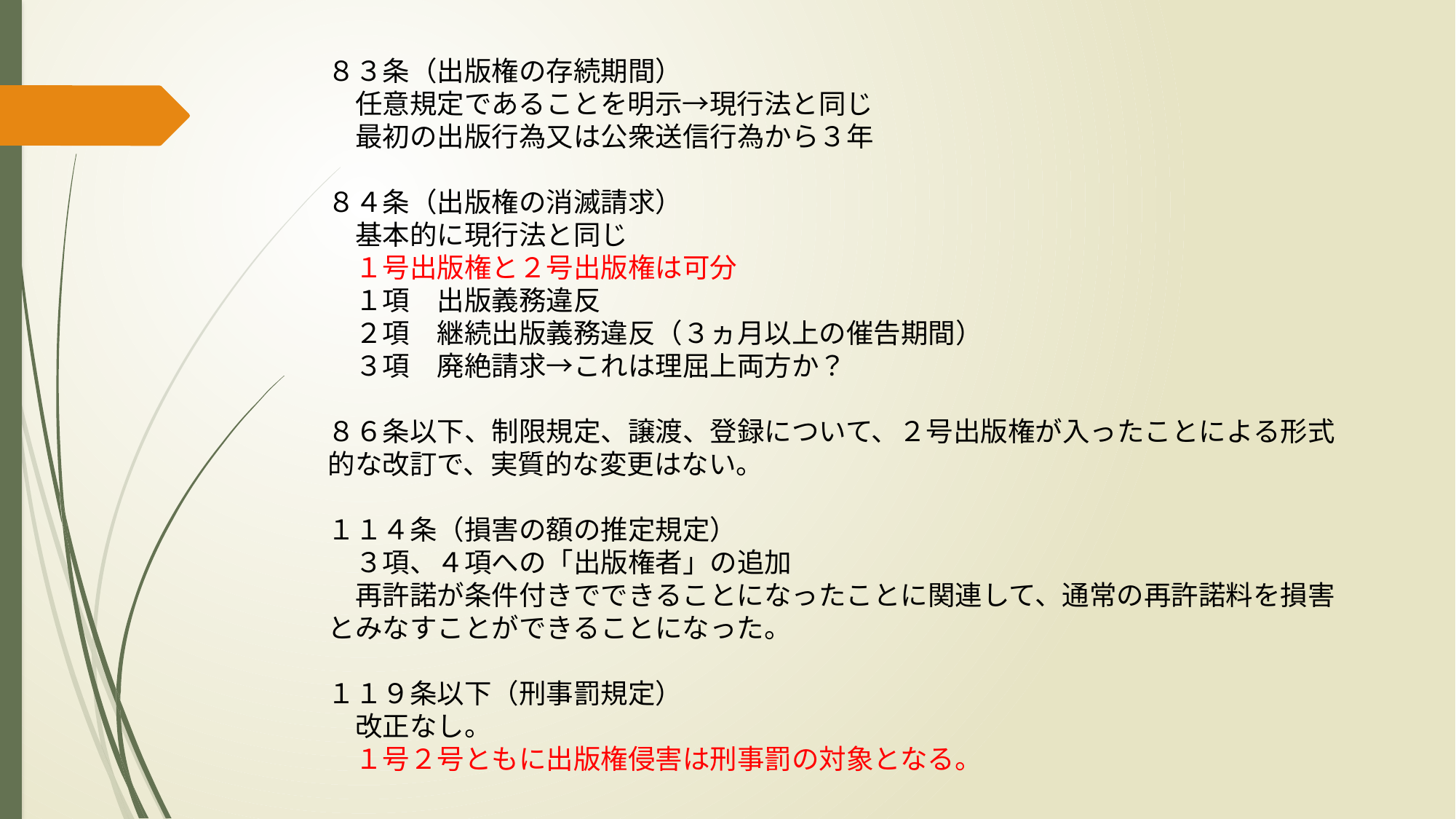

８３条（出版権の存続期間）
　任意規定であることを明示→現行法と同じ
　最初の出版行為又は公衆送信行為から３年

８４条（出版権の消滅請求）
　基本的に現行法と同じ
　１号出版権と２号出版権は可分
　１項　出版義務違反
　２項　継続出版義務違反（３ヵ月以上の催告期間）
　３項　廃絶請求→これは理屈上両方か？

８６条以下、制限規定、譲渡、登録について、２号出版権が入ったことによる形式的な改訂で、実質的な変更はない。

１１４条（損害の額の推定規定）
　３項、４項への「出版権者」の追加
　再許諾が条件付きでできることになったことに関連して、通常の再許諾料を損害とみなすことができることになった。

１１９条以下（刑事罰規定）
　改正なし。
　１号２号ともに出版権侵害は刑事罰の対象となる。